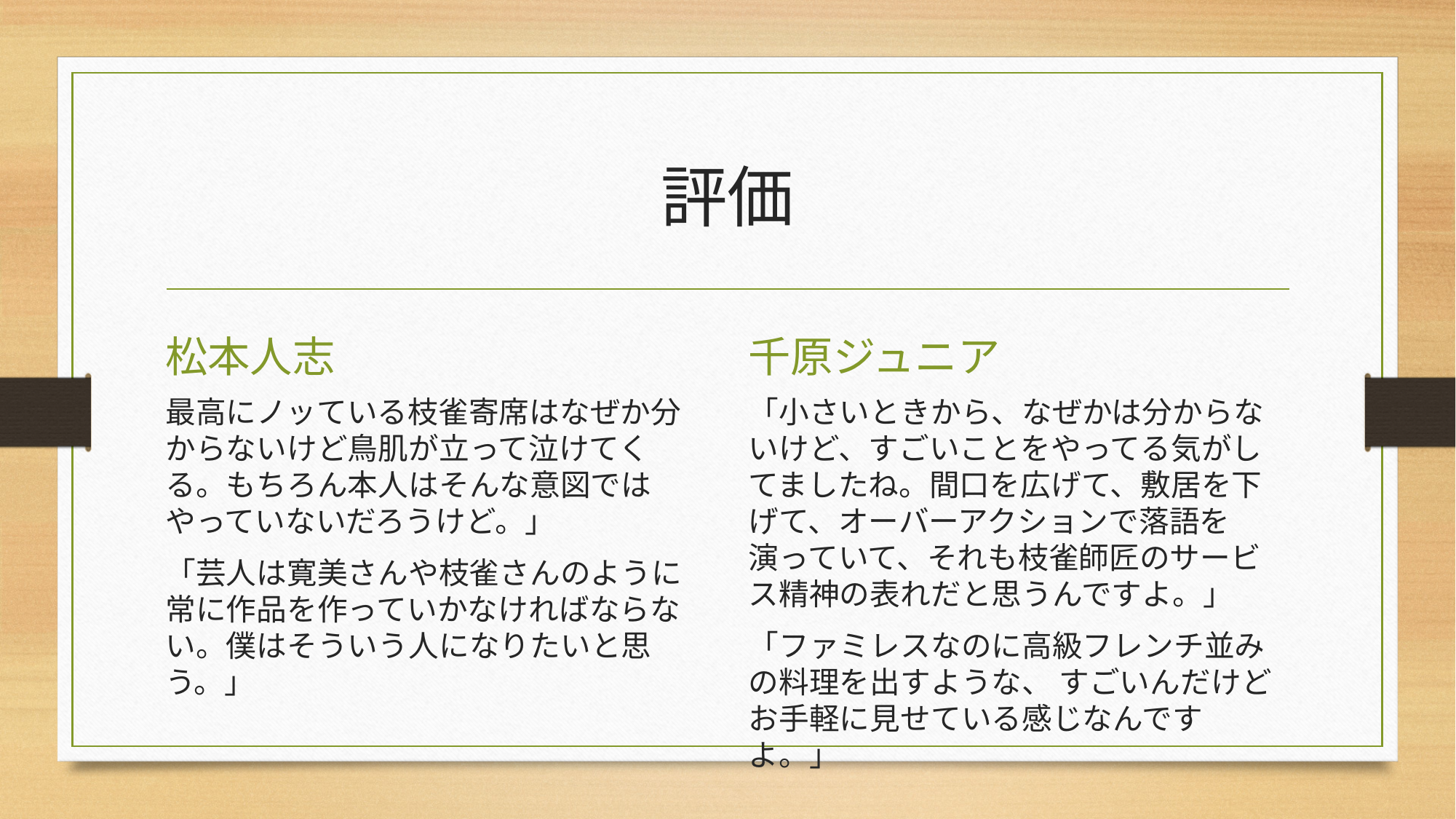

# 評価
松本人志
千原ジュニア
最高にノッている枝雀寄席はなぜか分からないけど鳥肌が立って泣けてくる。もちろん本人はそんな意図ではやっていないだろうけど。」
「芸人は寛美さんや枝雀さんのように常に作品を作っていかなければならない。僕はそういう人になりたいと思う。」
「小さいときから、なぜかは分からないけど、すごいことをやってる気がしてましたね。間口を広げて、敷居を下げて、オーバーアクションで落語を 演っていて、それも枝雀師匠のサービス精神の表れだと思うんですよ。」
「ファミレスなのに高級フレンチ並みの料理を出すような、 すごいんだけどお手軽に見せている感じなんですよ。」